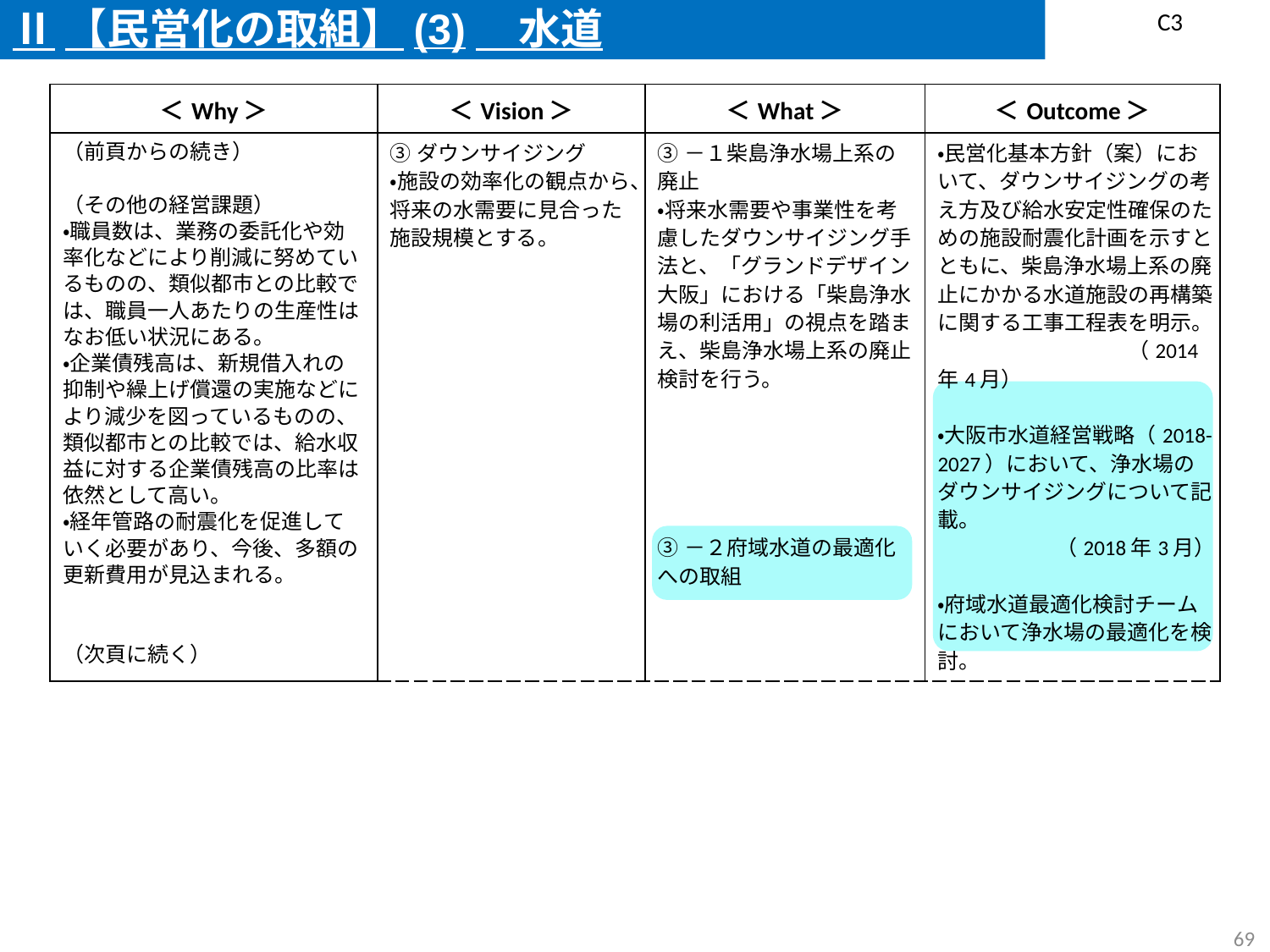

Ⅱ【民営化の取組】(3)　水道
C3
| ＜Why＞ | ＜Vision＞ | ＜What＞ | ＜Outcome＞ |
| --- | --- | --- | --- |
| （前頁からの続き） （その他の経営課題） ・職員数は、業務の委託化や効率化などにより削減に努めているものの、類似都市との比較では、職員一人あたりの生産性はなお低い状況にある。 ・企業債残高は、新規借入れの抑制や繰上げ償還の実施などにより減少を図っているものの、類似都市との比較では、給水収益に対する企業債残高の比率は依然として高い。 ・経年管路の耐震化を促進していく必要があり、今後、多額の更新費用が見込まれる。 （次頁に続く） | ③ダウンサイジング ・施設の効率化の観点から、将来の水需要に見合った施設規模とする。 | ③－１柴島浄水場上系の廃止 ・将来水需要や事業性を考慮したダウンサイジング手法と、「グランドデザイン大阪」における「柴島浄水場の利活用」の視点を踏まえ、柴島浄水場上系の廃止検討を行う。 ③－２府域水道の最適化への取組 | ・民営化基本方針（案）において、ダウンサイジングの考え方及び給水安定性確保のための施設耐震化計画を示すとともに、柴島浄水場上系の廃止にかかる水道施設の再構築に関する工事工程表を明示。 　　　　　　　　　（2014年4月） ・大阪市水道経営戦略（2018-2027）において、浄水場のダウンサイジングについて記載。 （2018年3月） ・府域水道最適化検討チームにおいて浄水場の最適化を検討。 |

69